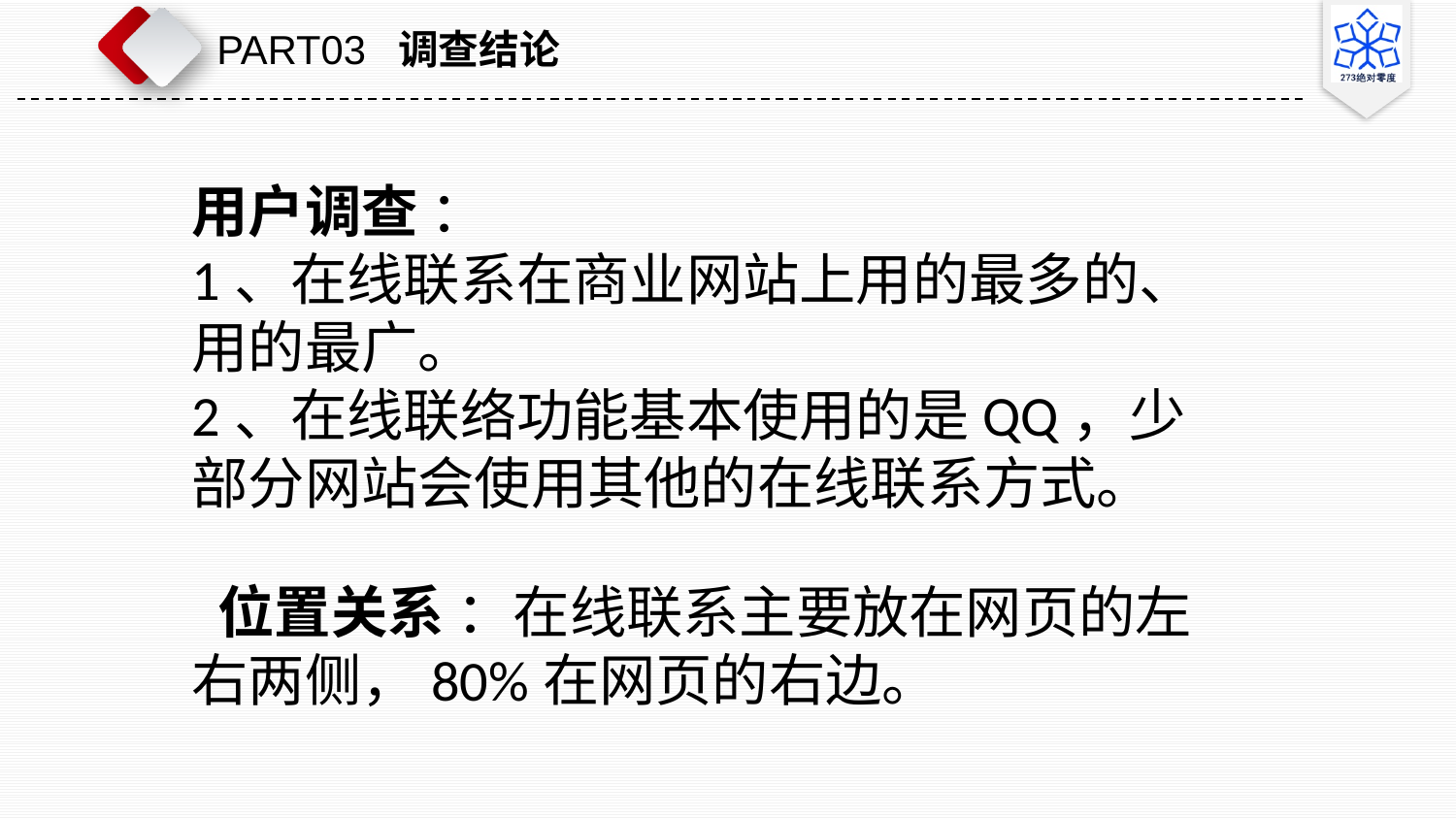

PART03  调查结论
用户调查 ：
1、在线联系在商业网站上用的最多的、用的最广。
2、在线联络功能基本使用的是QQ，少部分网站会使用其他的在线联系方式。
 位置关系 ：在线联系主要放在网页的左右两侧，80%在网页的右边。